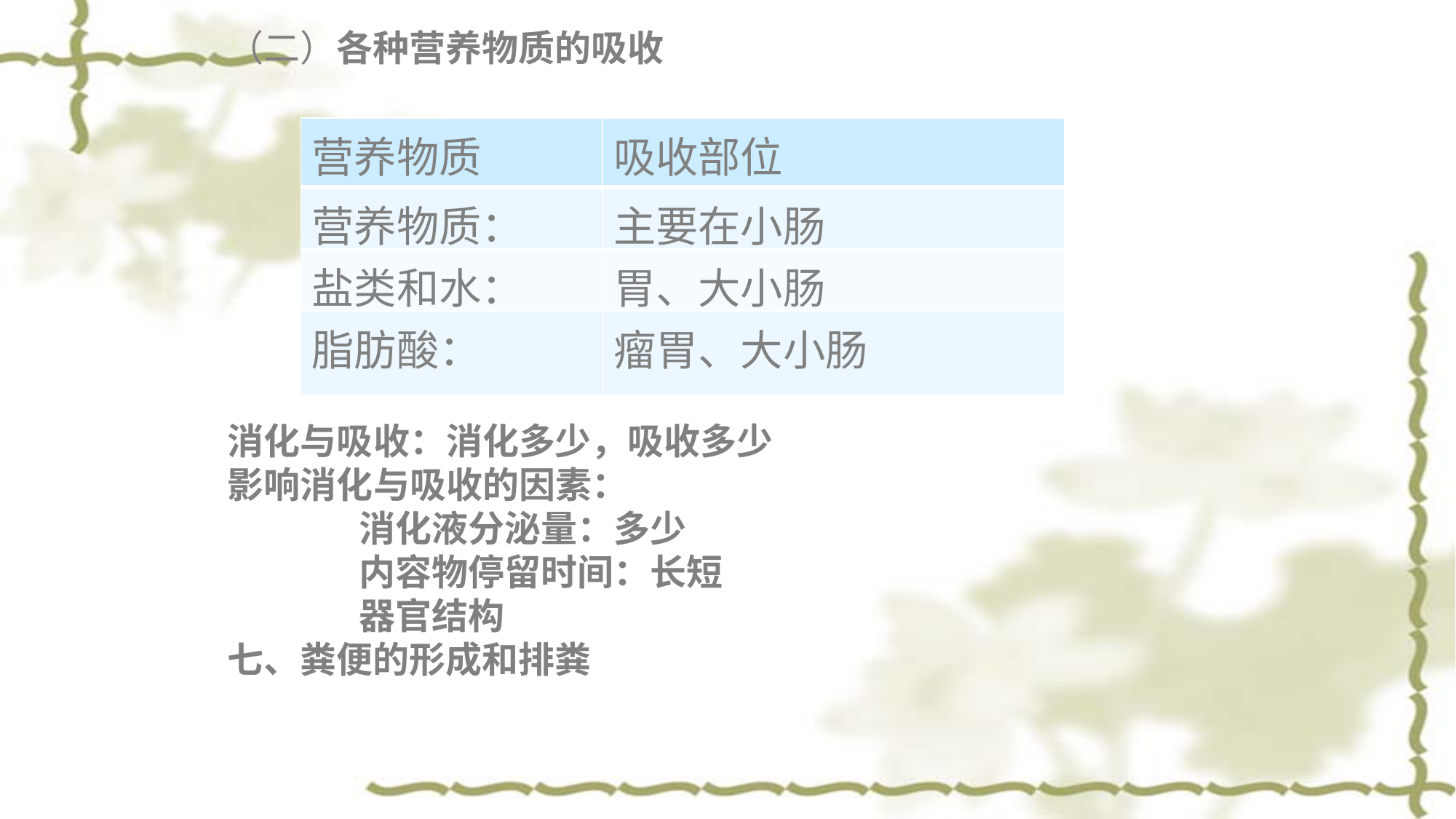

（二）各种营养物质的吸收

消化与吸收：消化多少，吸收多少
影响消化与吸收的因素：
               消化液分泌量：多少
               内容物停留时间：长短
               器官结构
七、粪便的形成和排粪
| 营养物质 | 吸收部位 |
| --- | --- |
| 营养物质： | 主要在小肠 |
| 盐类和水： | 胃、大小肠 |
| 脂肪酸： | 瘤胃、大小肠 |